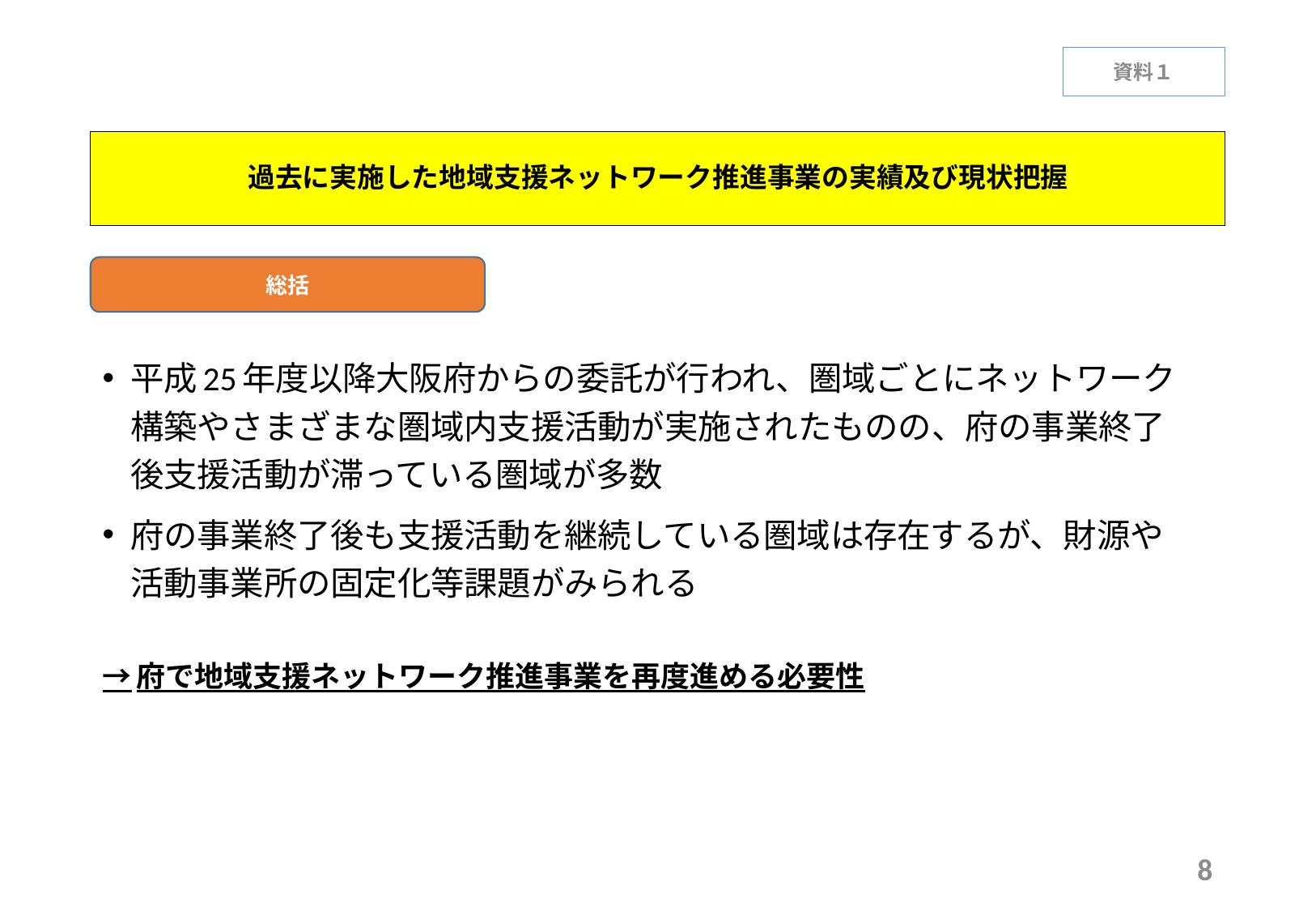

資料１
# 過去に実施した地域支援ネットワーク推進事業の実績及び現状把握
総括
平成25年度以降大阪府からの委託が行われ、圏域ごとにネットワーク構築やさまざまな圏域内支援活動が実施されたものの、府の事業終了後支援活動が滞っている圏域が多数
府の事業終了後も支援活動を継続している圏域は存在するが、財源や活動事業所の固定化等課題がみられる

→府で地域支援ネットワーク推進事業を再度進める必要性

8